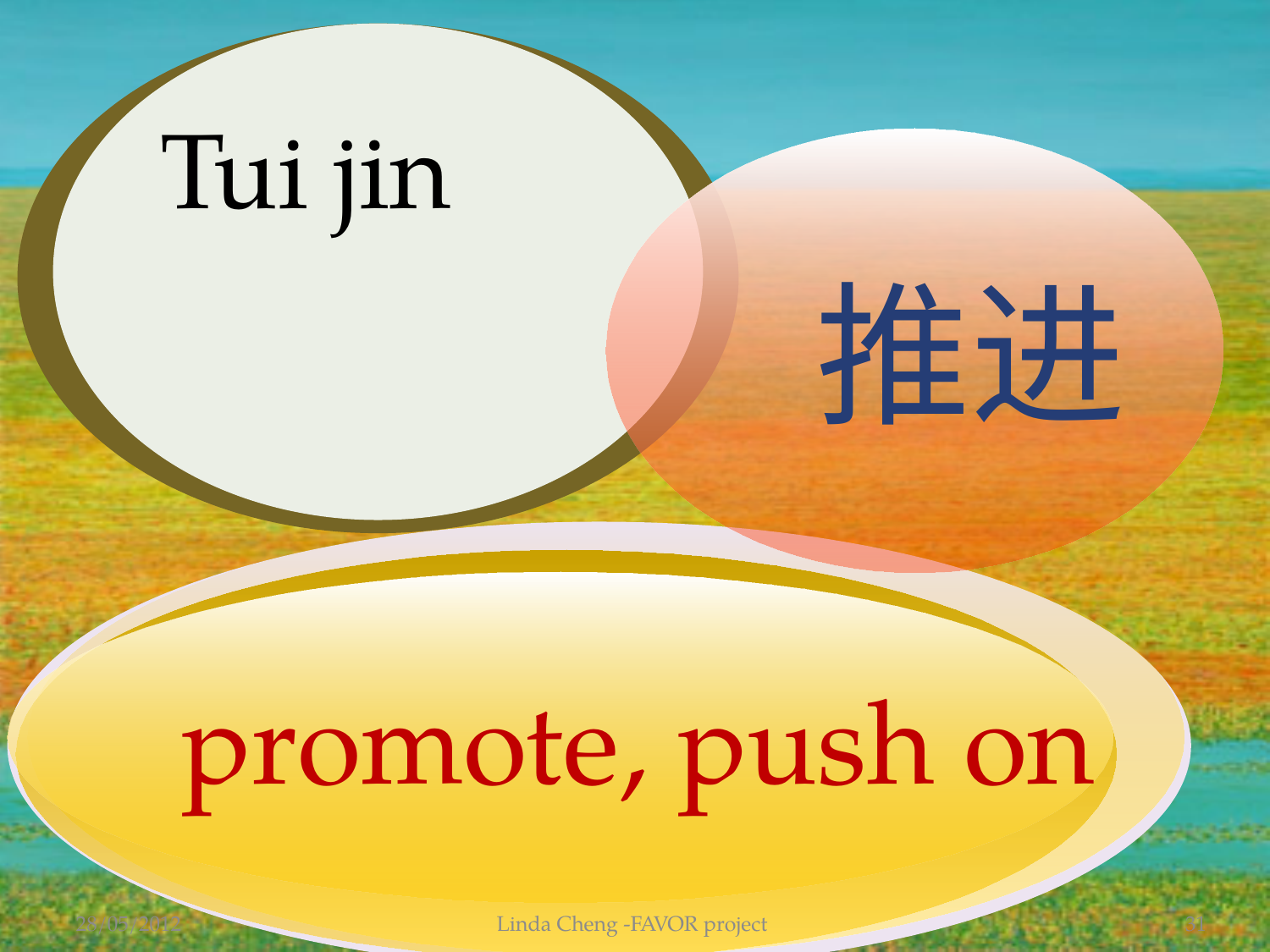

Tui jin
  推进

promote, push on
28/05/2012
Linda Cheng -FAVOR project
31